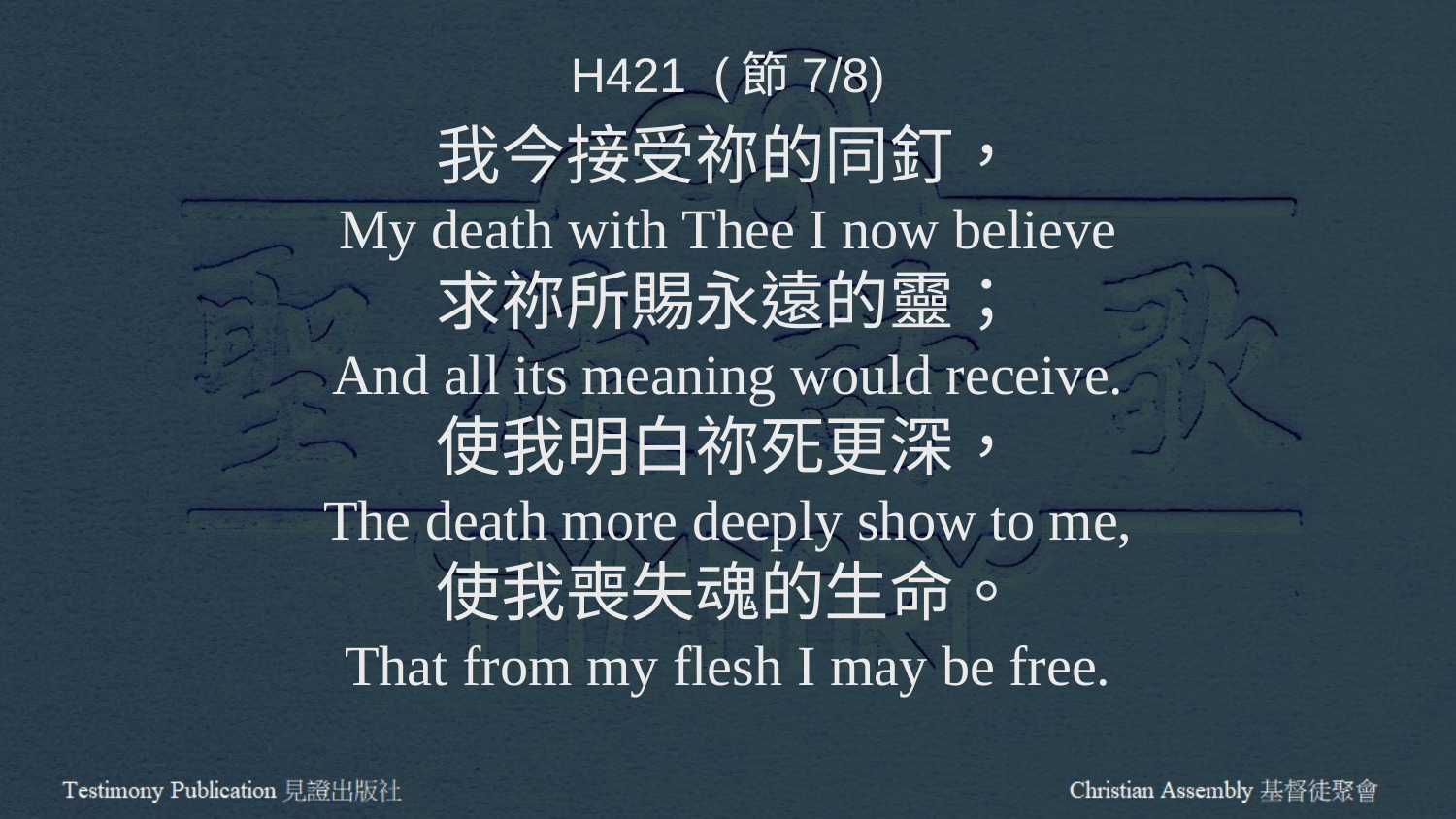

H421  (節7/8)
我今接受祢的同釘，
My death with Thee I now believe
求祢所賜永遠的靈；
And all its meaning would receive.
使我明白祢死更深，
The death more deeply show to me,
使我喪失魂的生命。
That from my flesh I may be free.